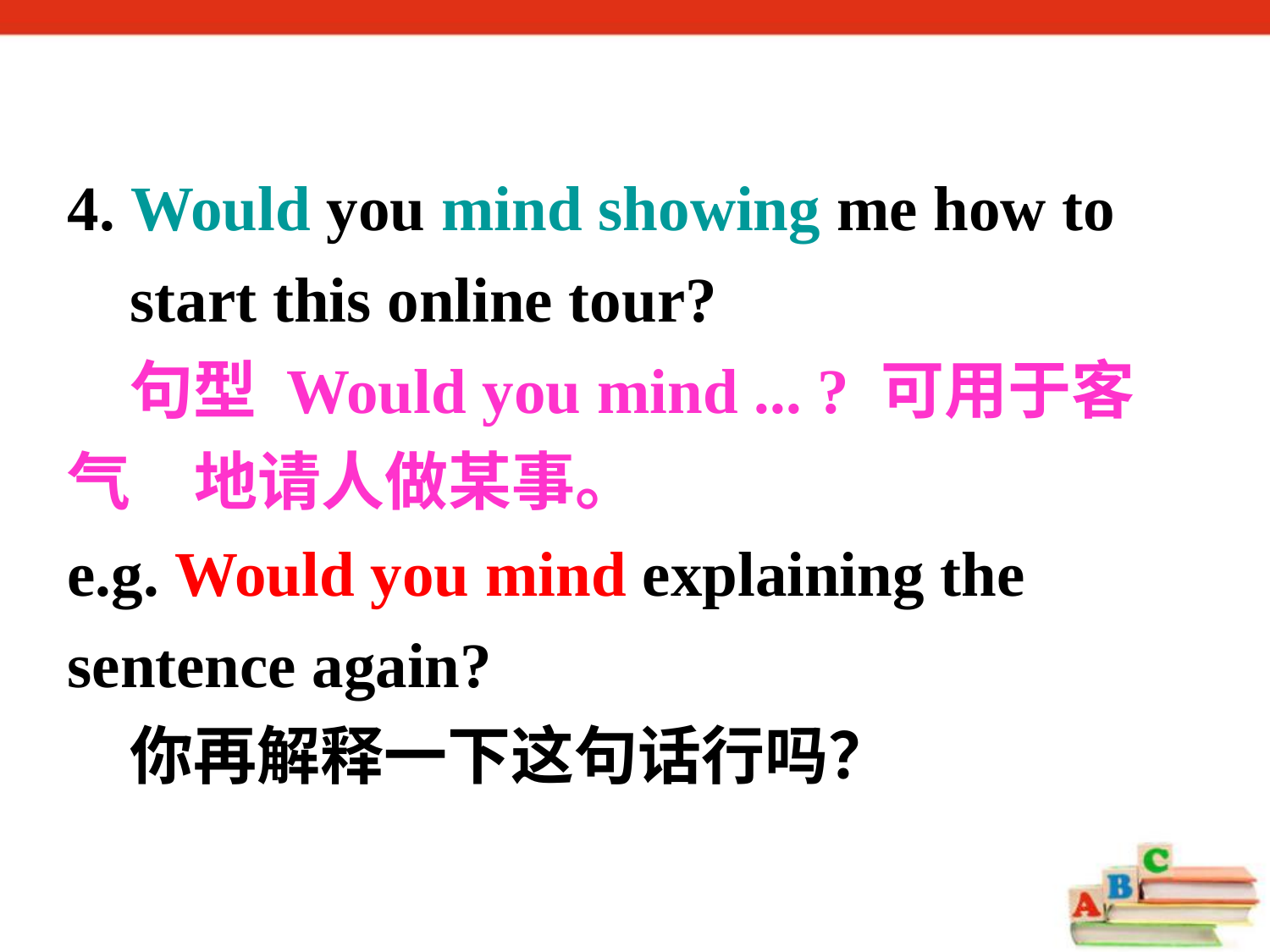

4. Would you mind showing me how to 	start this online tour?
	句型 Would you mind ... ? 可用于客气	地请人做某事。
e.g. Would you mind explaining the 	sentence again? 						你再解释一下这句话行吗？